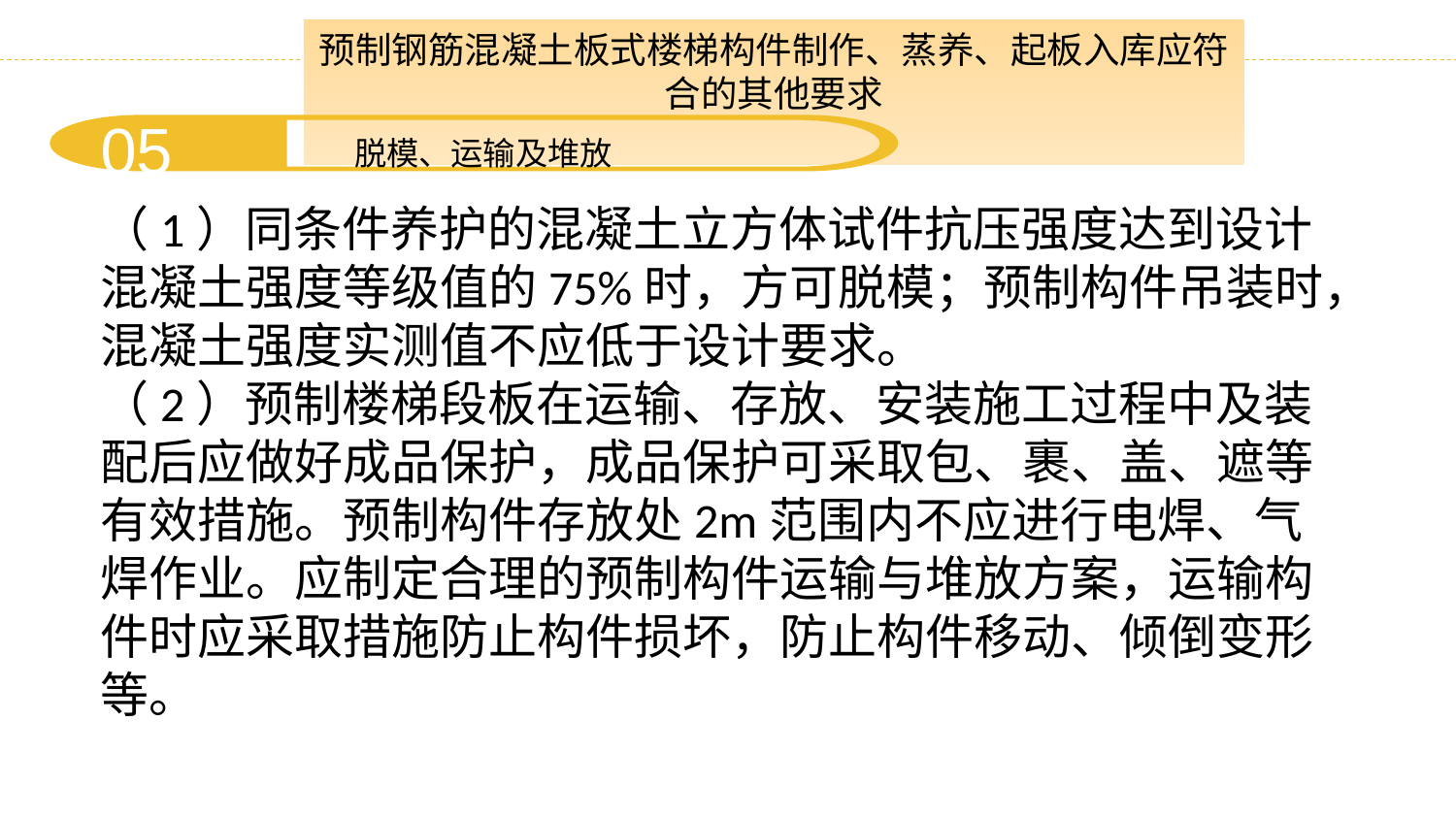

预制钢筋混凝土板式楼梯构件制作、蒸养、起板入库应符合的其他要求

05

脱模、运输及堆放

（1）同条件养护的混凝土立方体试件抗压强度达到设计混凝土强度等级值的75%时，方可脱模；预制构件吊装时，混凝土强度实测值不应低于设计要求。
（2）预制楼梯段板在运输、存放、安装施工过程中及装配后应做好成品保护，成品保护可采取包、裹、盖、遮等有效措施。预制构件存放处2m范围内不应进行电焊、气焊作业。应制定合理的预制构件运输与堆放方案，运输构件时应采取措施防止构件损坏，防止构件移动、倾倒变形等。